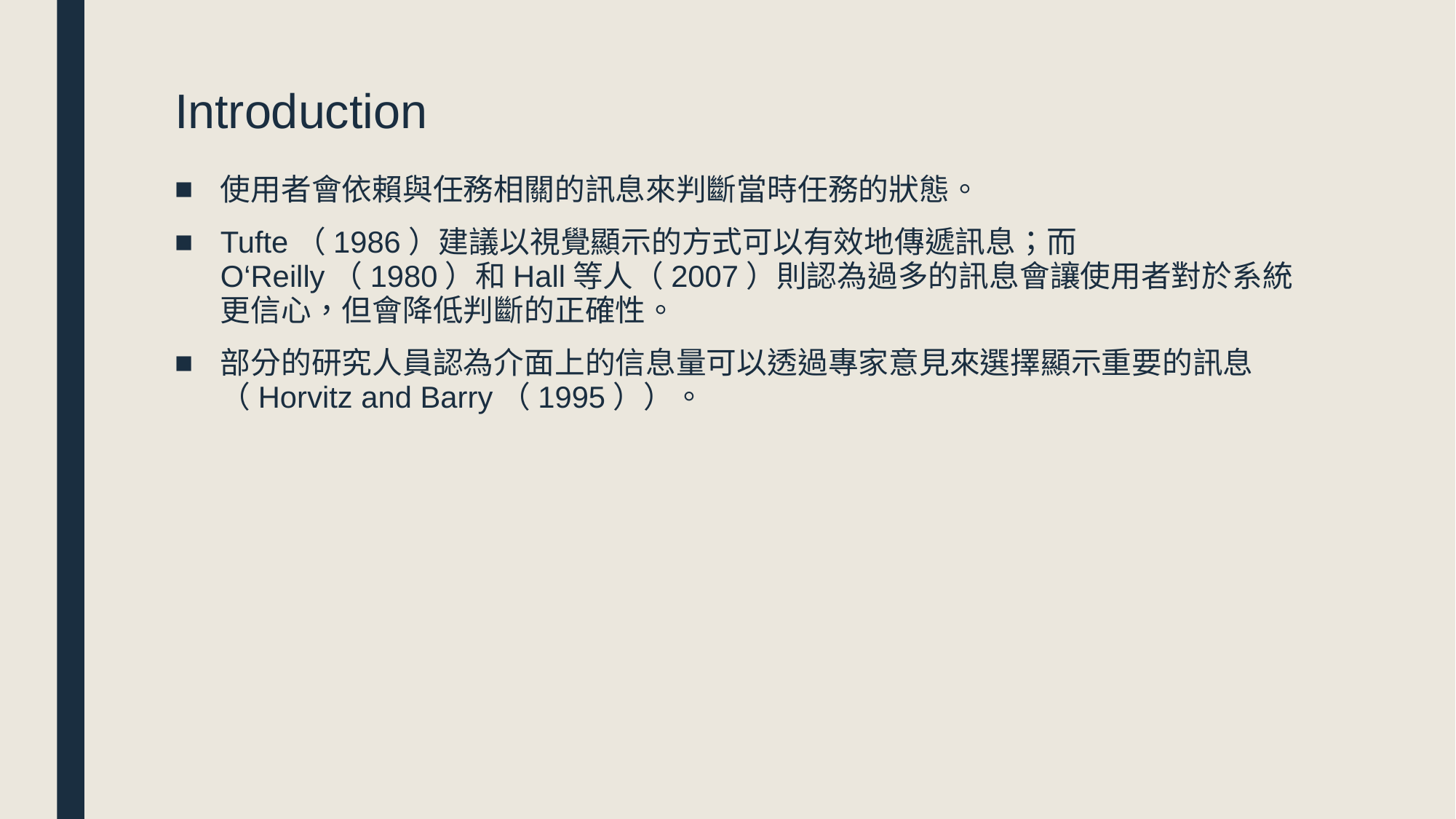

# Introduction
使用者會依賴與任務相關的訊息來判斷當時任務的狀態。
Tufte（1986）建議以視覺顯示的方式可以有效地傳遞訊息；而O‘Reilly（1980）和Hall等人（2007）則認為過多的訊息會讓使用者對於系統更信心，但會降低判斷的正確性。
部分的研究人員認為介面上的信息量可以透過專家意見來選擇顯示重要的訊息（Horvitz and Barry（1995））。